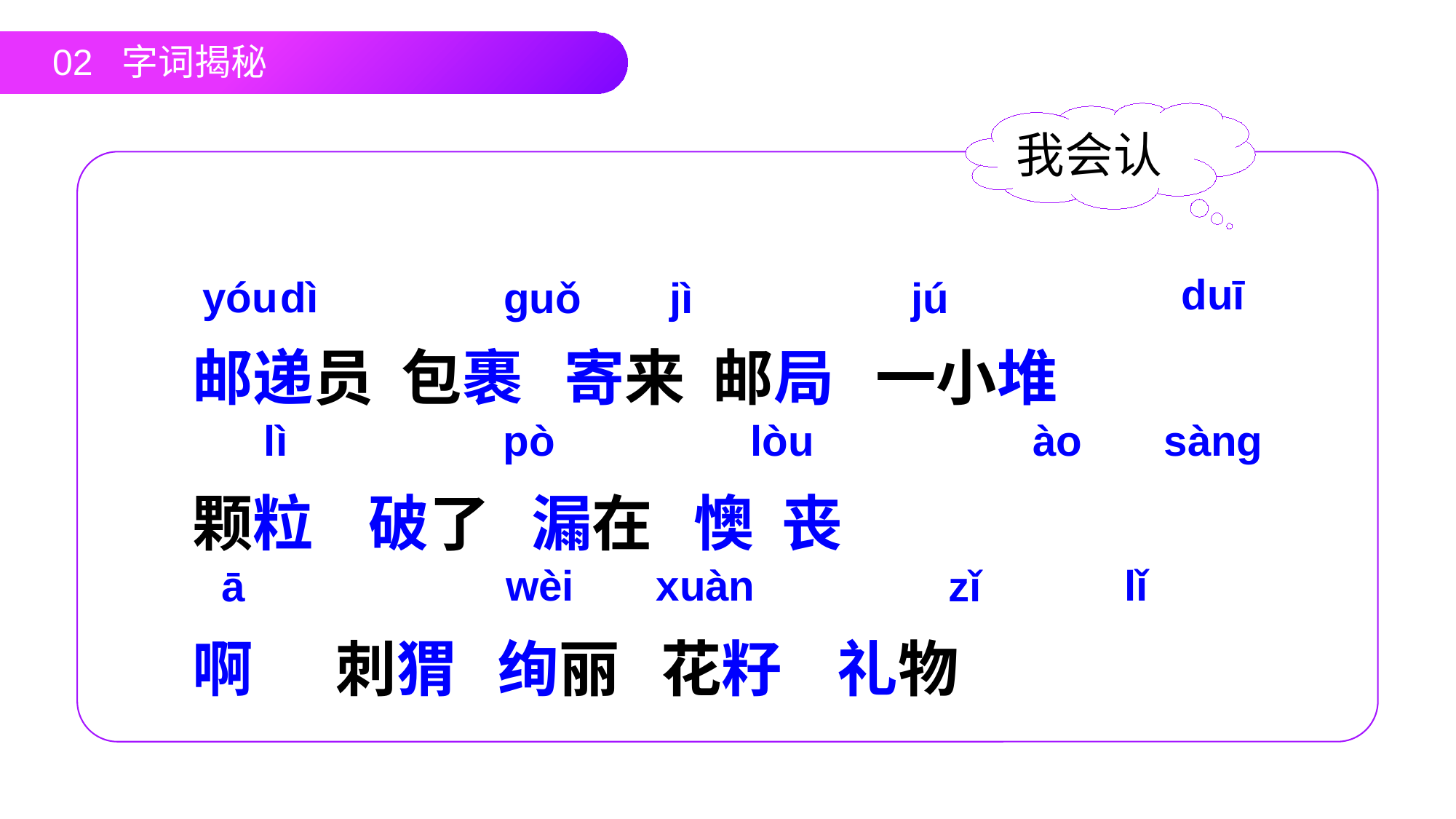

02  字词揭秘
我会认
邮递员  包裹   寄来  邮局   一小堆
颗粒    破了   漏在   懊  丧
啊      刺猬   绚丽   花籽    礼物
duī
yóu
dì
guǒ
jì
jú
lì
pò
lòu
ào
sàng
wèi
xuàn
lǐ
ā
zǐ